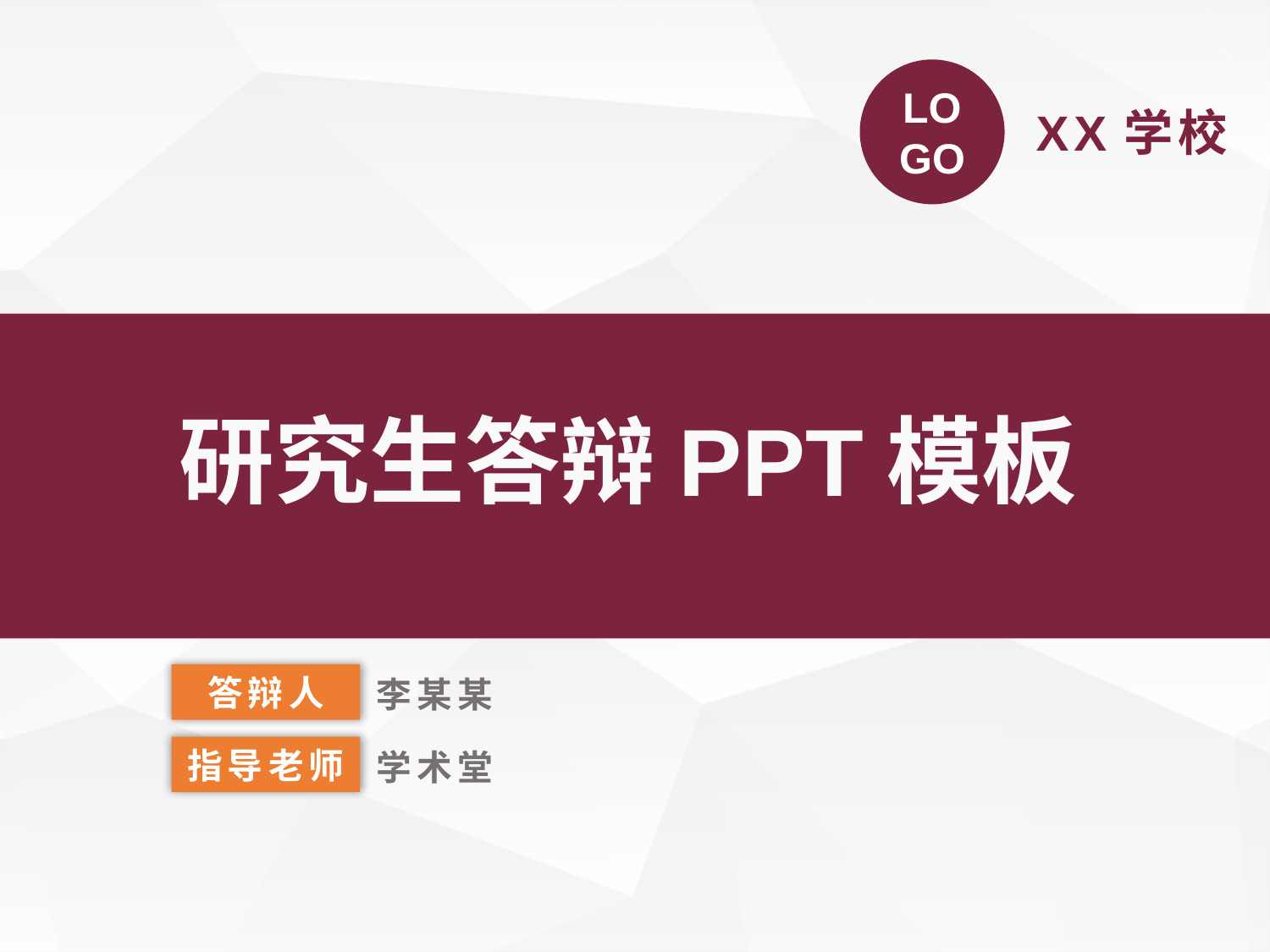

LOGO
XX学校

我们毕业啦
其实是答辩的标题地方
研究生答辩PPT模板
答辩人
李某某
指导老师
学术堂